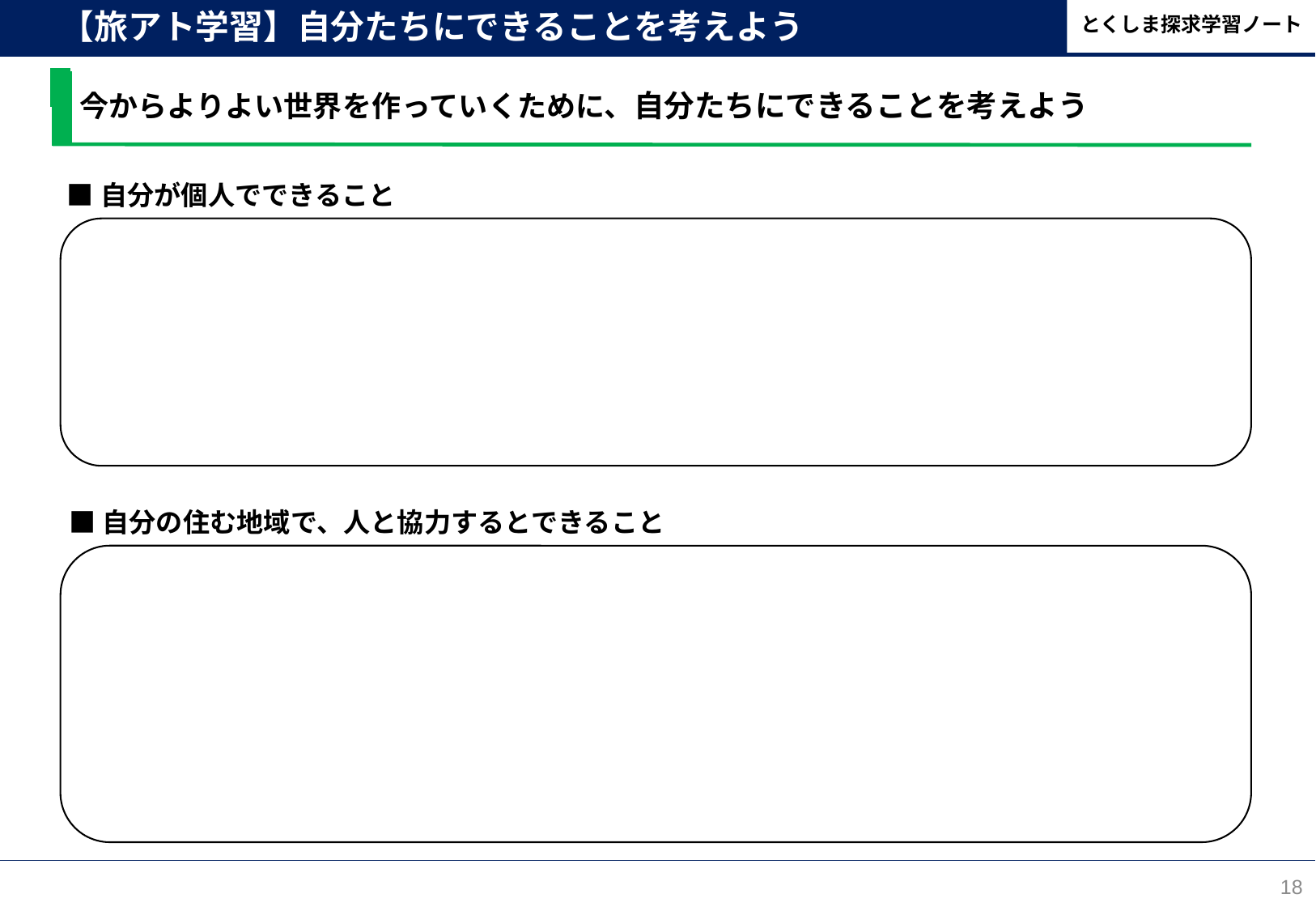

# 【旅アト学習】自分たちにできることを考えよう

今からよりよい世界を作っていくために、自分たちにできることを考えよう

■自分が個人でできること

■自分の住む地域で、人と協力するとできること

18